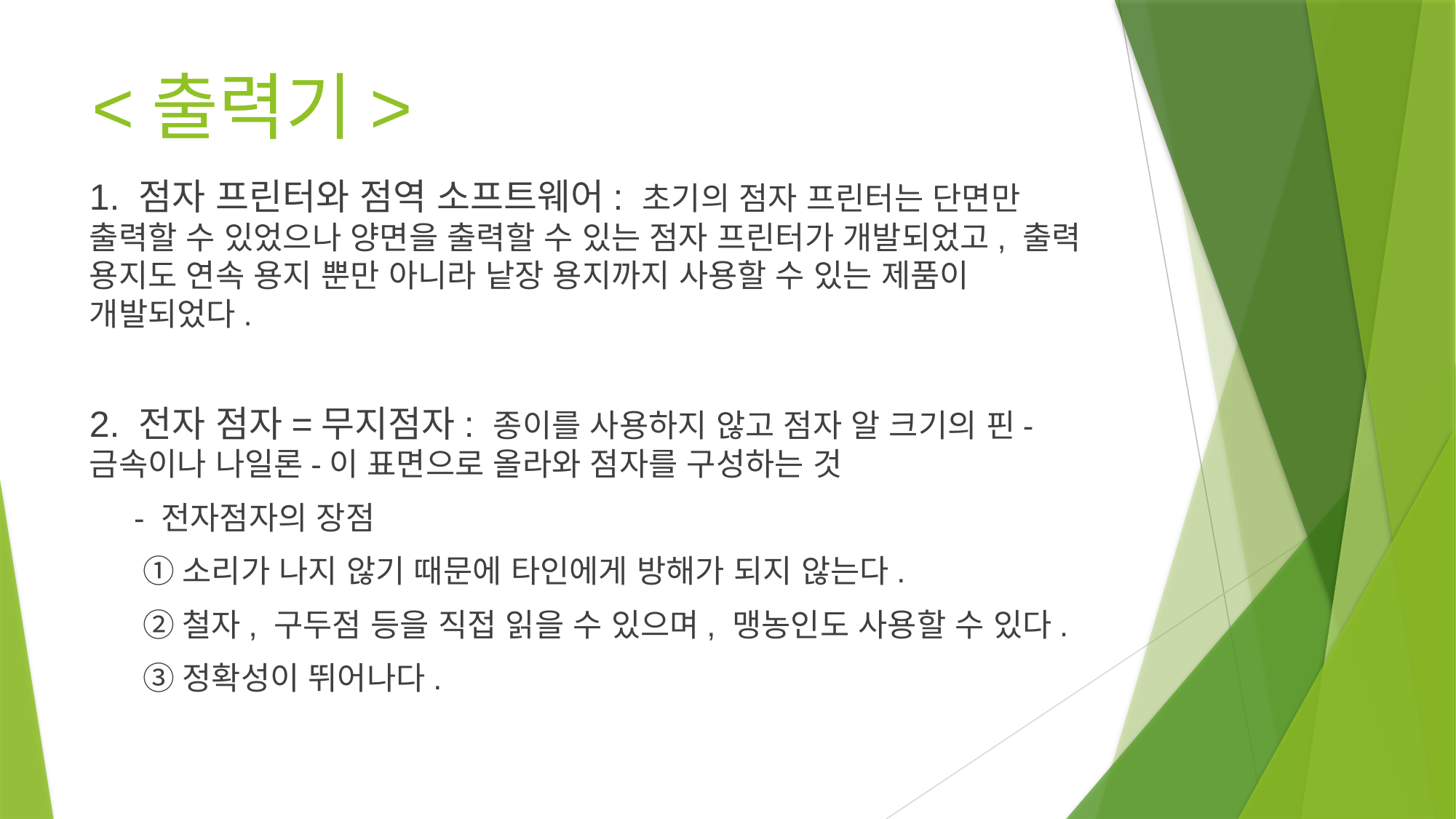

# <출력기>
1. 점자 프린터와 점역 소프트웨어: 초기의 점자 프린터는 단면만 출력할 수 있었으나 양면을 출력할 수 있는 점자 프린터가 개발되었고, 출력 용지도 연속 용지 뿐만 아니라 낱장 용지까지 사용할 수 있는 제품이 개발되었다.

2. 전자 점자=무지점자: 종이를 사용하지 않고 점자 알 크기의 핀-금속이나 나일론-이 표면으로 올라와 점자를 구성하는 것
     - 전자점자의 장점
      ①소리가 나지 않기 때문에 타인에게 방해가 되지 않는다.
      ②철자, 구두점 등을 직접 읽을 수 있으며, 맹농인도 사용할 수 있다.
      ③정확성이 뛰어나다.